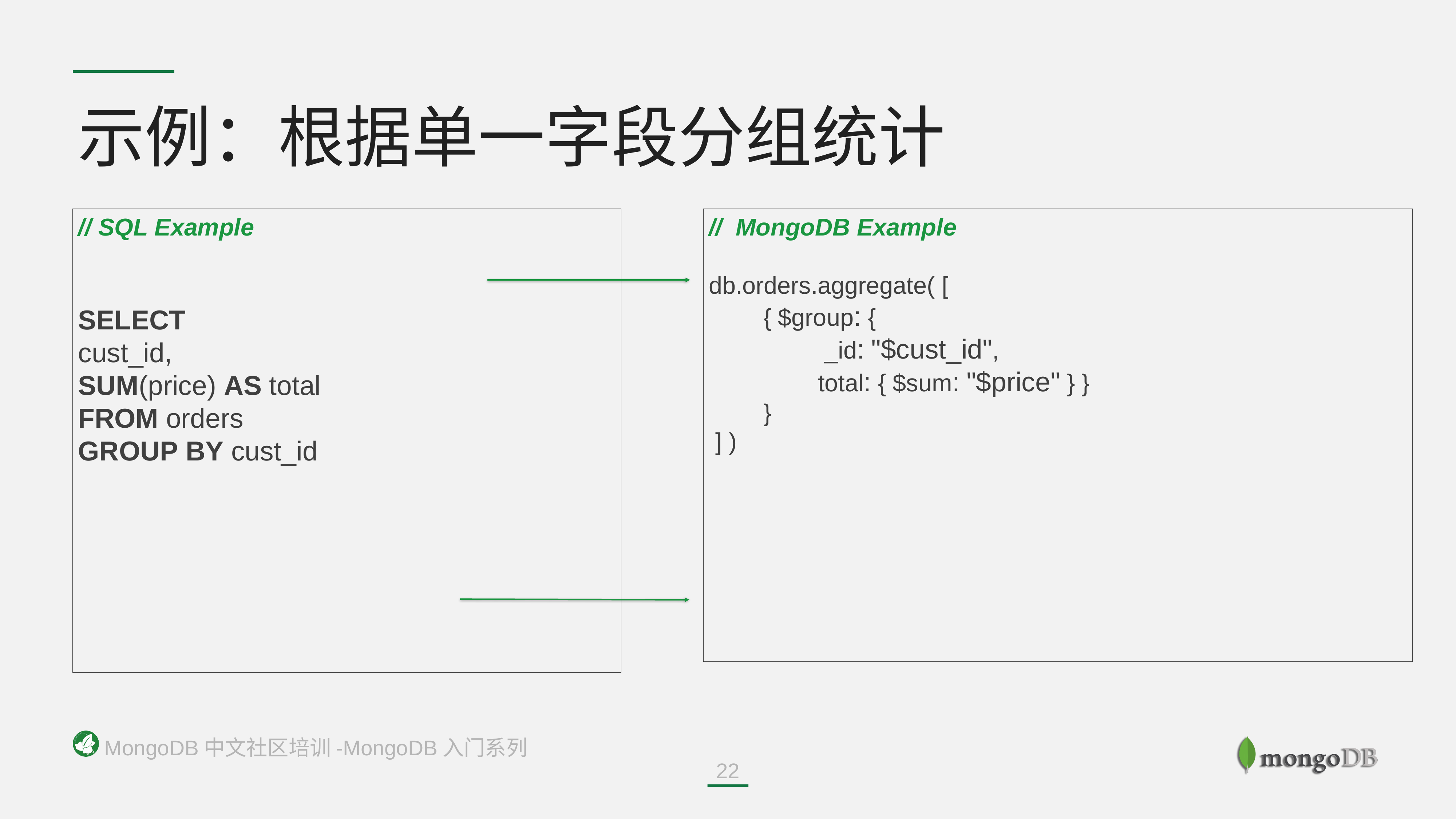

示例：根据单一字段分组统计
// SQL Example

SELECT
cust_id,
SUM(price) AS total
FROM orders
GROUP BY cust_id

//  MongoDB Example

db.orders.aggregate( [
	{ $group: {
		 _id: "$cust_id",
		total: { $sum: "$price" } }
	}
 ] )